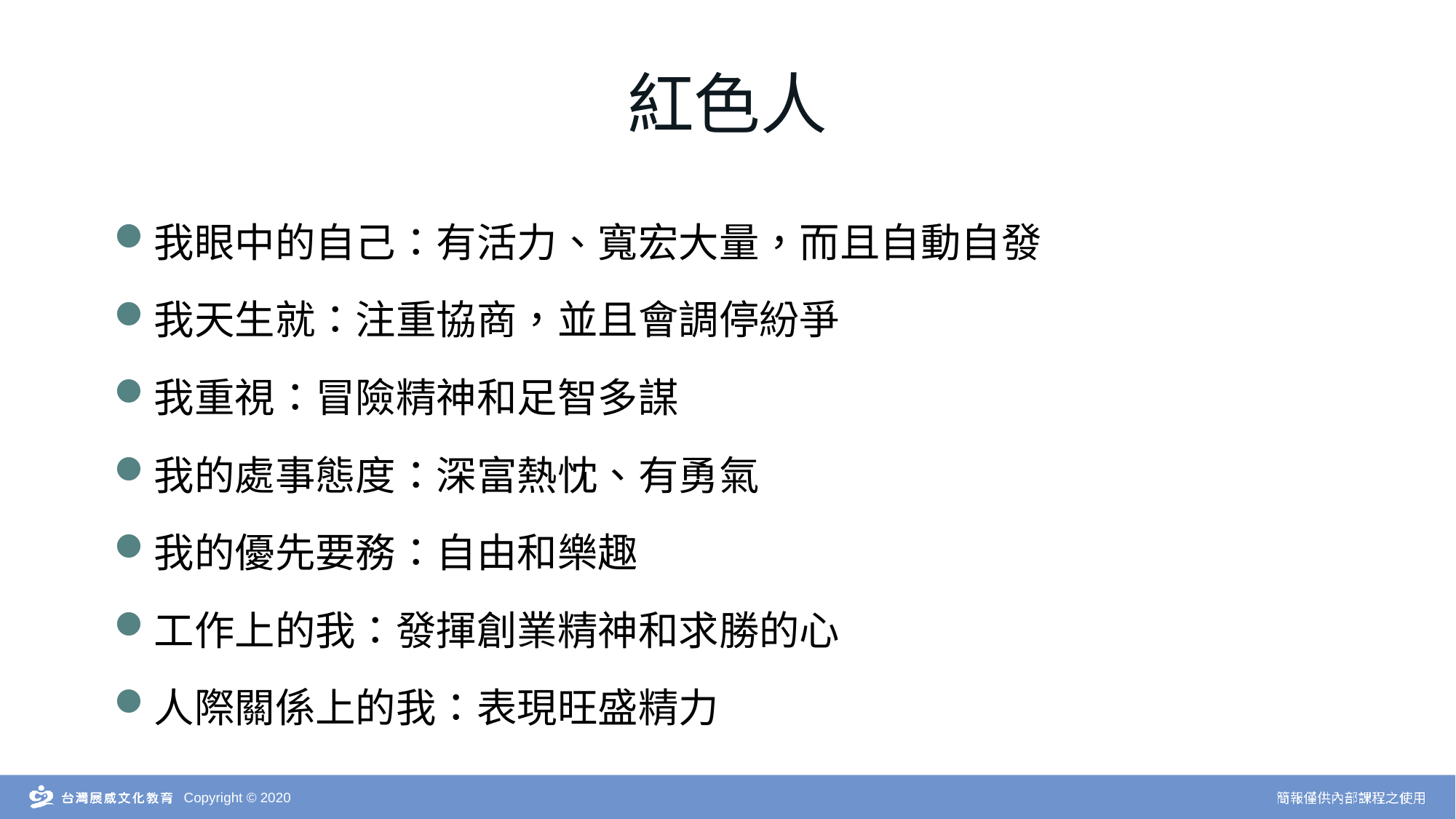

紅色人
我眼中的自己：有活力、寬宏大量，而且自動自發
我天生就：注重協商，並且會調停紛爭
我重視：冒險精神和足智多謀
我的處事態度：深富熱忱、有勇氣
我的優先要務：自由和樂趣
工作上的我：發揮創業精神和求勝的心
人際關係上的我：表現旺盛精力